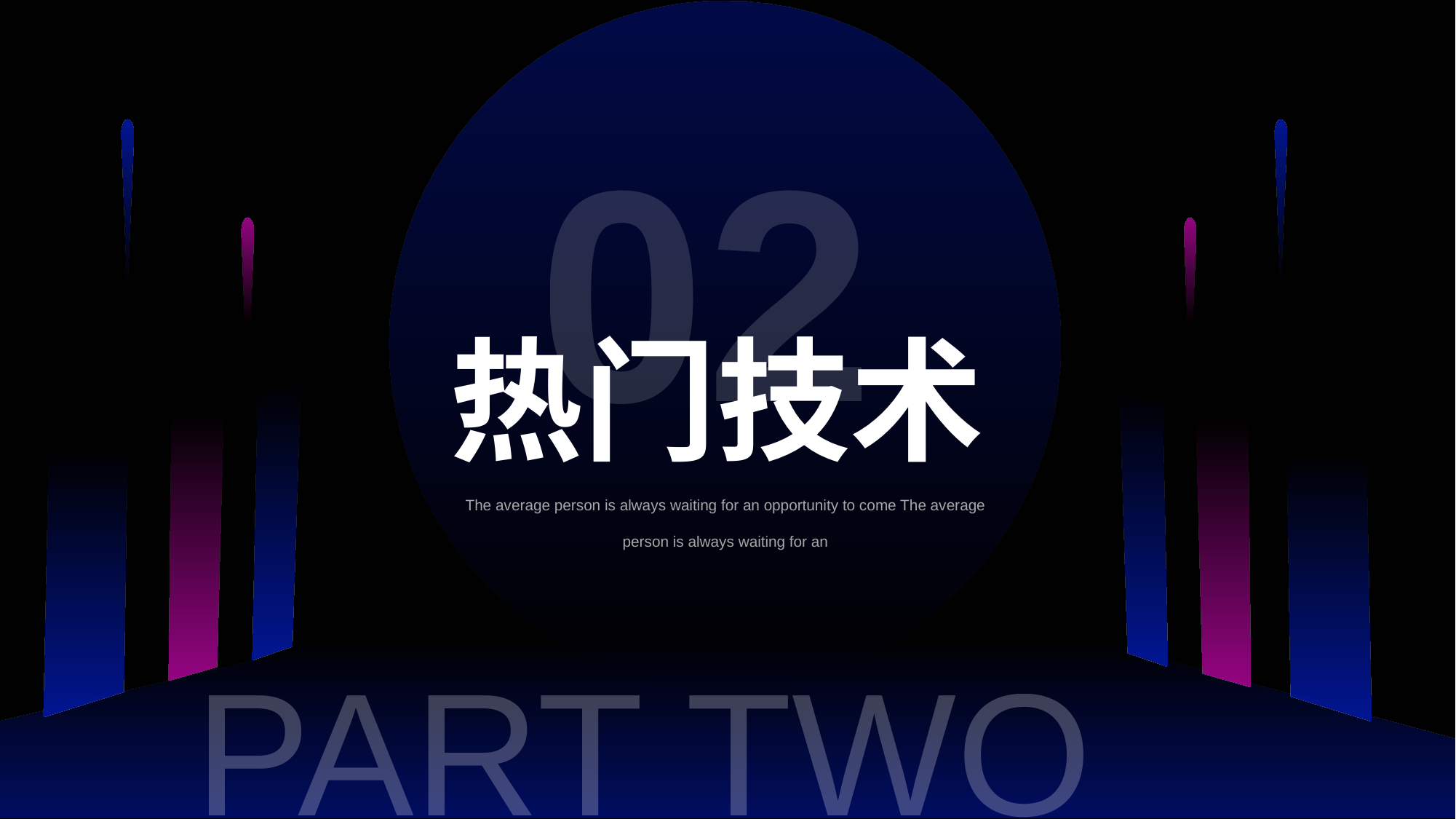

02

热门技术

The average person is always waiting for an opportunity to come The average person is always waiting for an
PART TWO